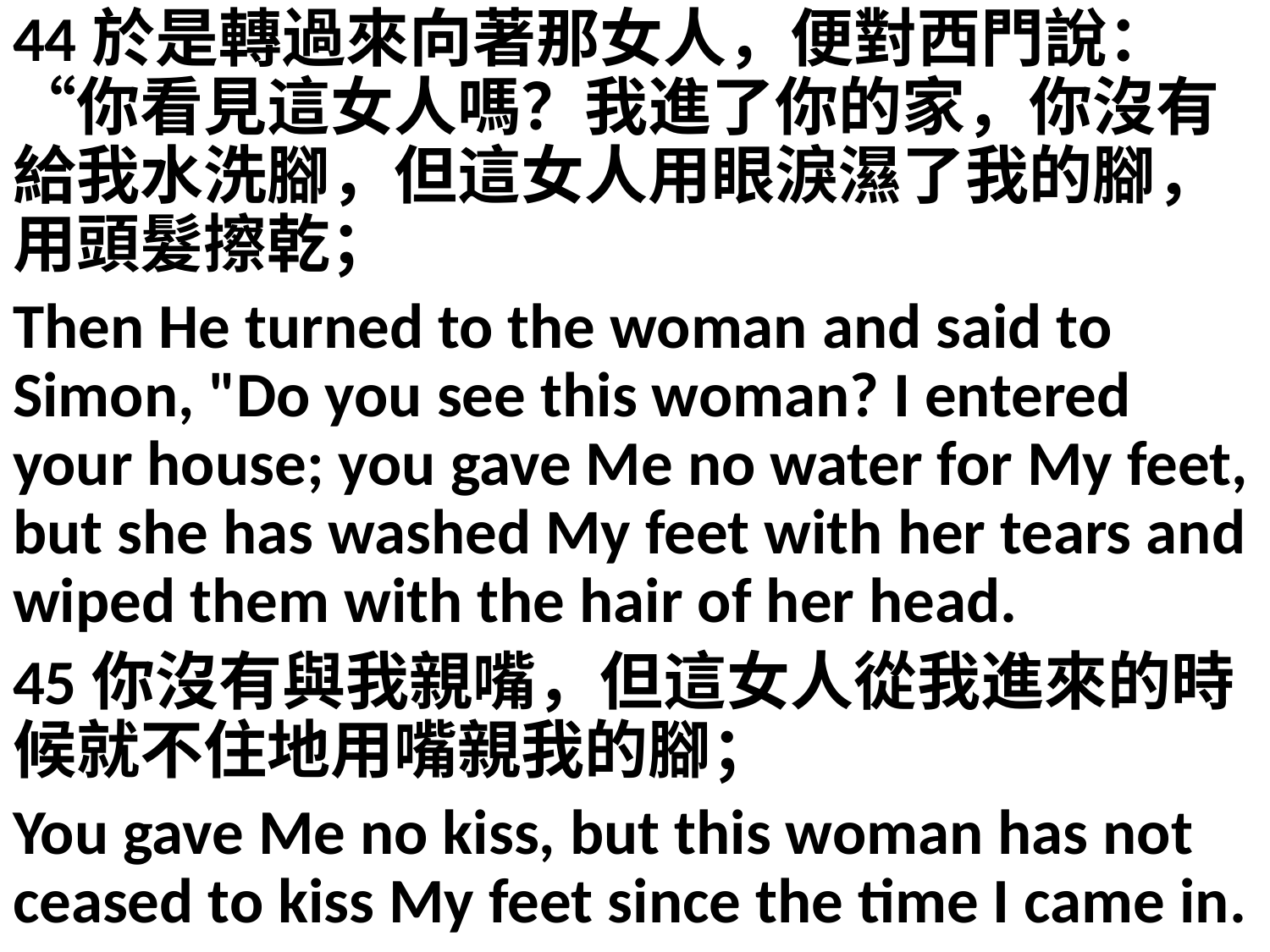

44於是轉過來向著那女人，便對西門說：“你看見這女人嗎？我進了你的家，你沒有給我水洗腳，但這女人用眼淚濕了我的腳，用頭髮擦乾；
Then He turned to the woman and said to Simon, "Do you see this woman? I entered your house; you gave Me no water for My feet, but she has washed My feet with her tears and wiped them with the hair of her head.
45你沒有與我親嘴，但這女人從我進來的時候就不住地用嘴親我的腳；
You gave Me no kiss, but this woman has not ceased to kiss My feet since the time I came in.